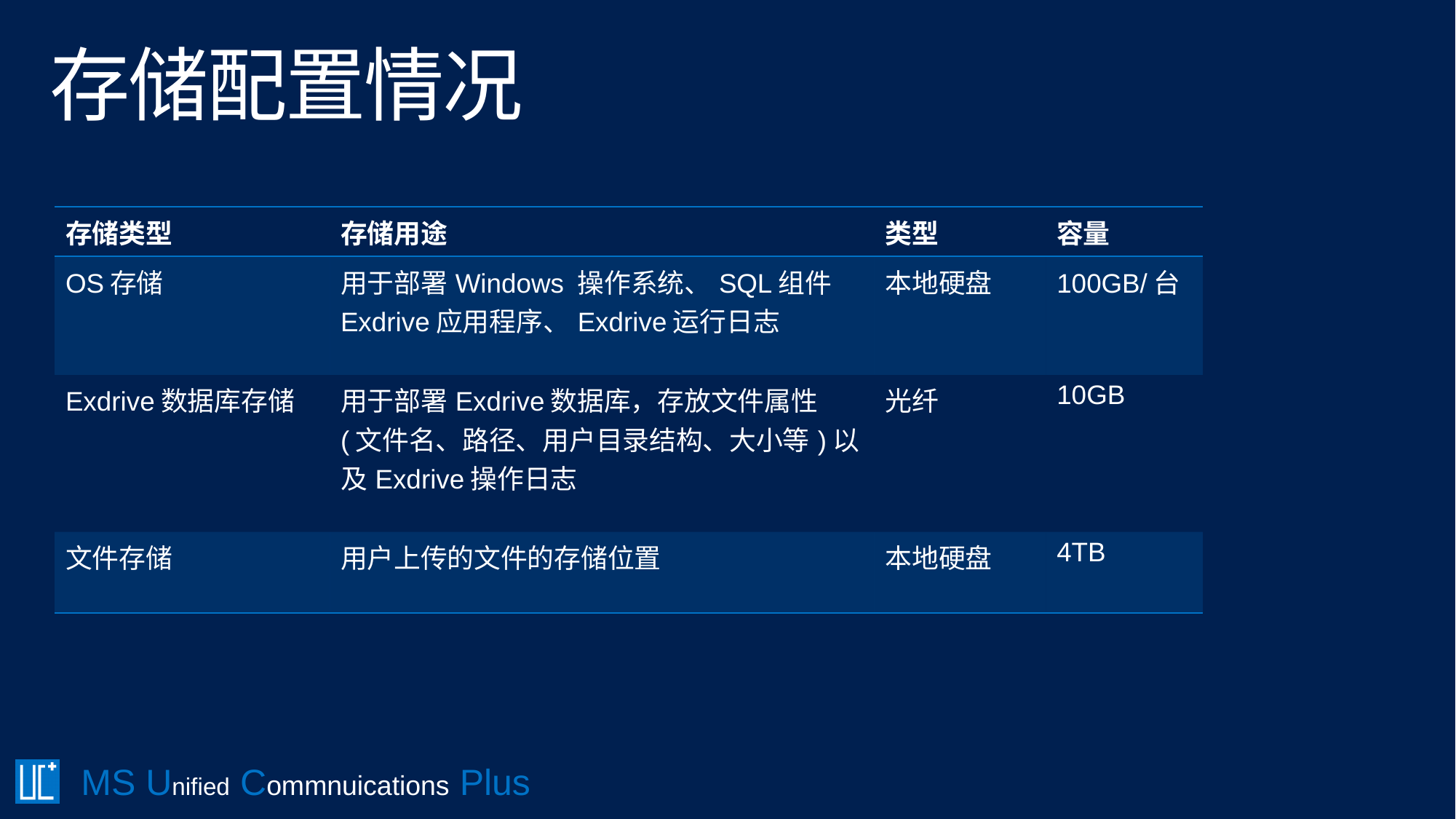

# 存储配置情况
| 存储类型 | 存储用途 | 类型 | 容量 |
| --- | --- | --- | --- |
| OS存储 | 用于部署Windows 操作系统、SQL组件 Exdrive应用程序、Exdrive运行日志 | 本地硬盘 | 100GB/台 |
| Exdrive数据库存储 | 用于部署Exdrive数据库，存放文件属性(文件名、路径、用户目录结构、大小等)以及Exdrive操作日志 | 光纤 | 10GB |
| 文件存储 | 用户上传的文件的存储位置 | 本地硬盘 | 4TB |